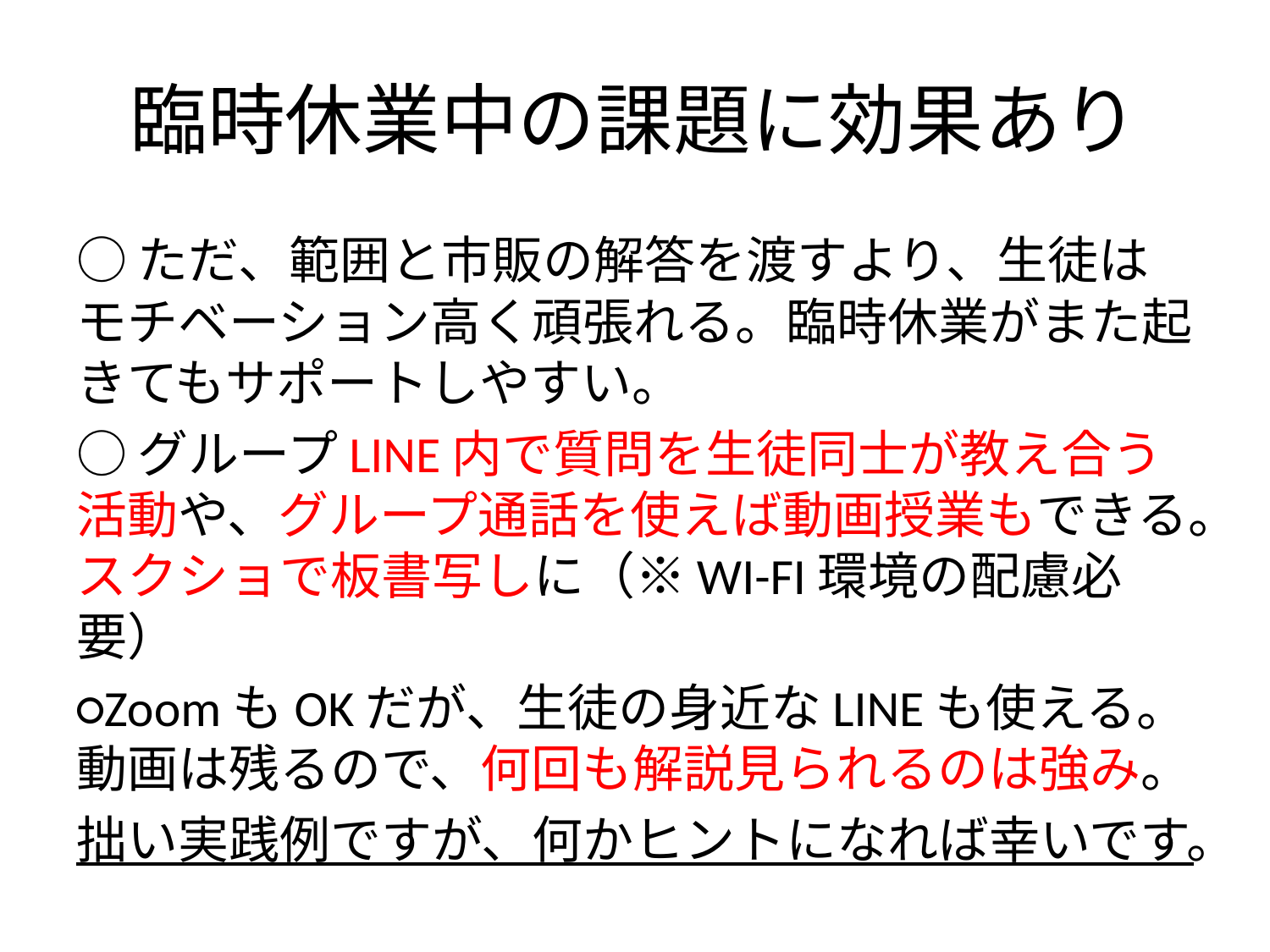

# 臨時休業中の課題に効果あり
○ただ、範囲と市販の解答を渡すより、生徒はモチベーション高く頑張れる。臨時休業がまた起きてもサポートしやすい。
○グループLINE内で質問を生徒同士が教え合う活動や、グループ通話を使えば動画授業もできる。スクショで板書写しに（※WI-FI環境の配慮必要）
○ZoomもOKだが、生徒の身近なLINEも使える。動画は残るので、何回も解説見られるのは強み。
拙い実践例ですが、何かヒントになれば幸いです。